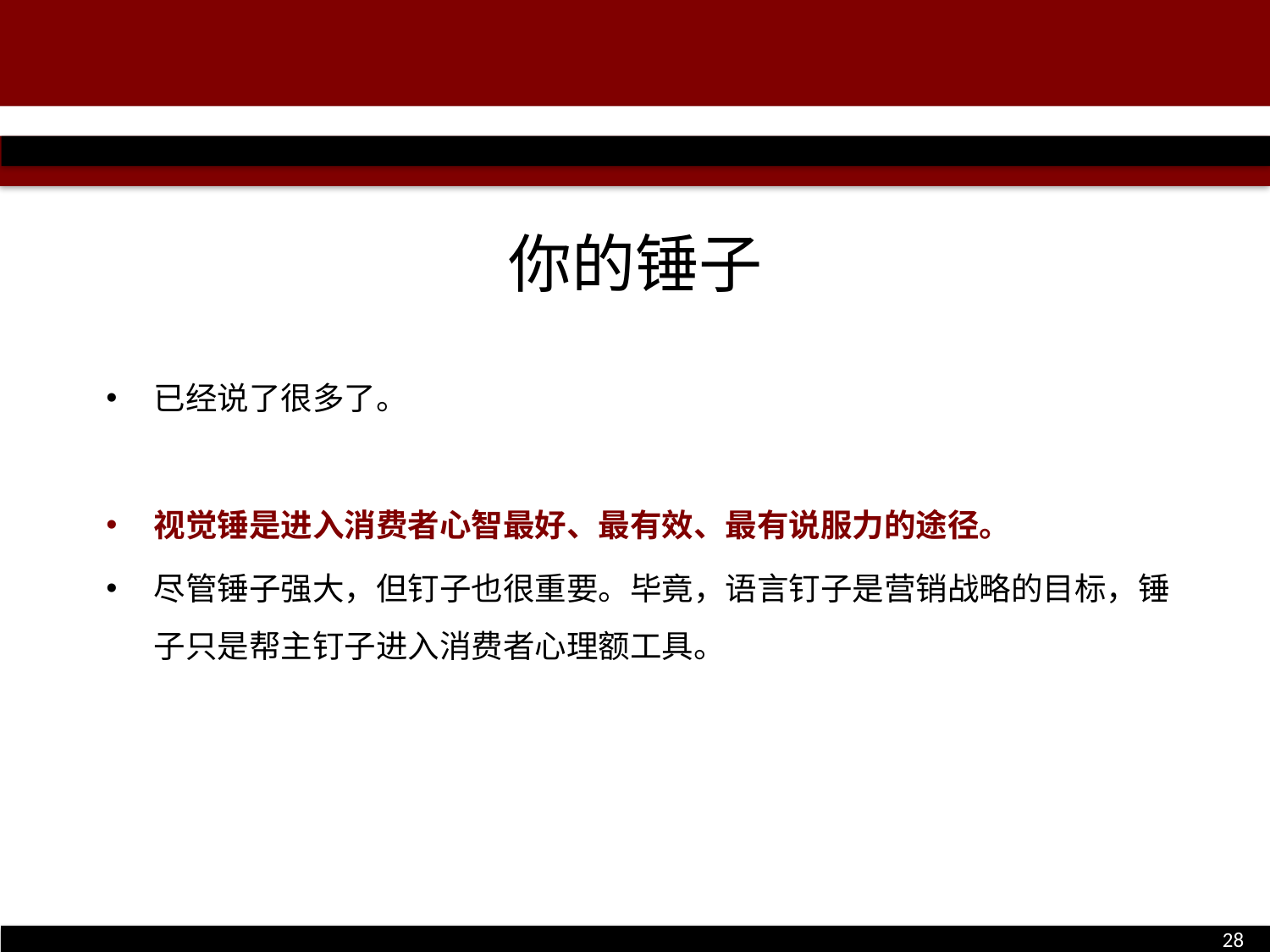

# 你的锤子
已经说了很多了。

视觉锤是进入消费者心智最好、最有效、最有说服力的途径。
尽管锤子强大，但钉子也很重要。毕竟，语言钉子是营销战略的目标，锤子只是帮主钉子进入消费者心理额工具。